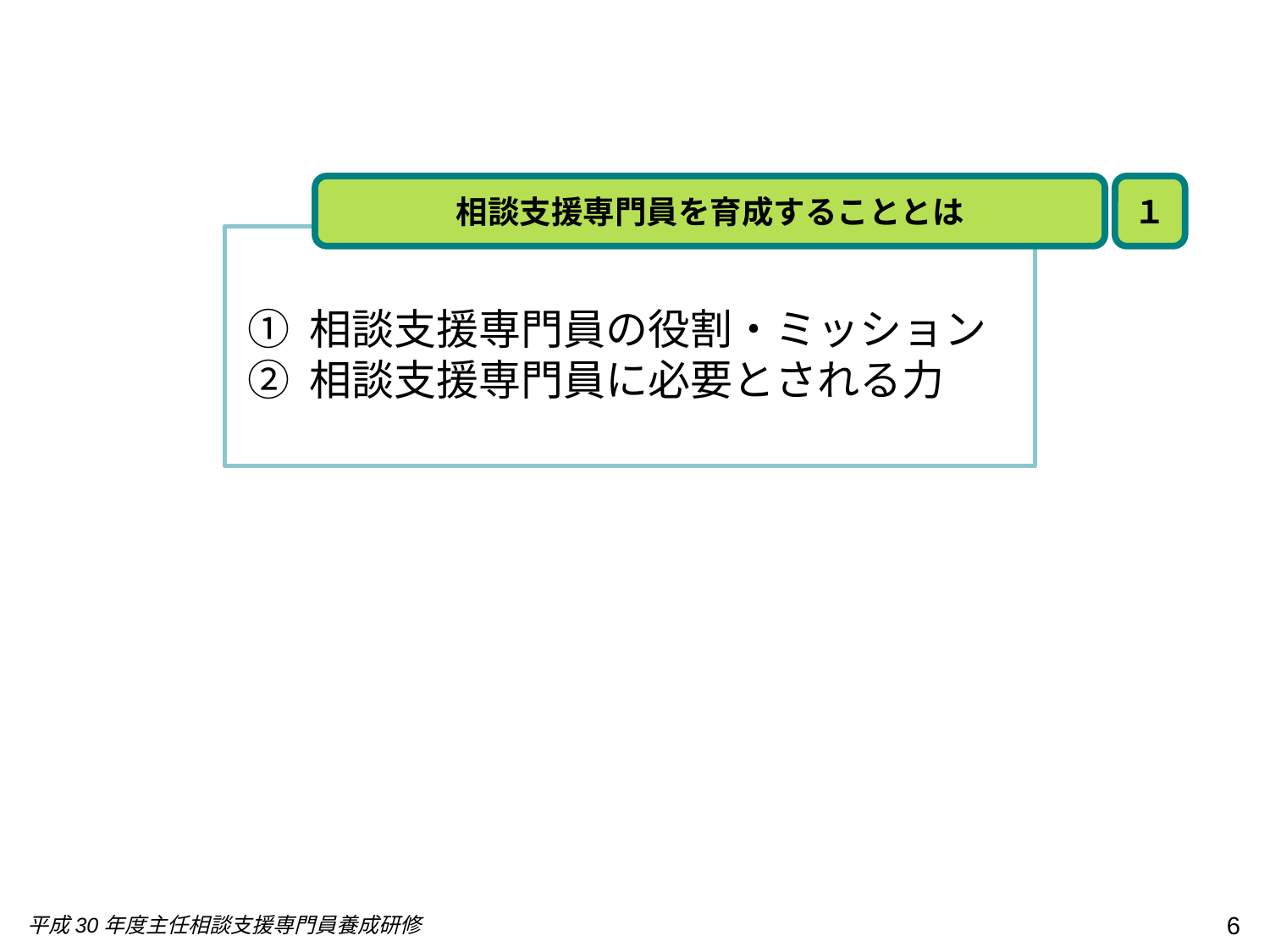

相談支援専門員を育成することとは
１

① 相談支援専門員の役割・ミッション
② 相談支援専門員に必要とされる力
6
平成30年度主任相談支援専門員養成研修